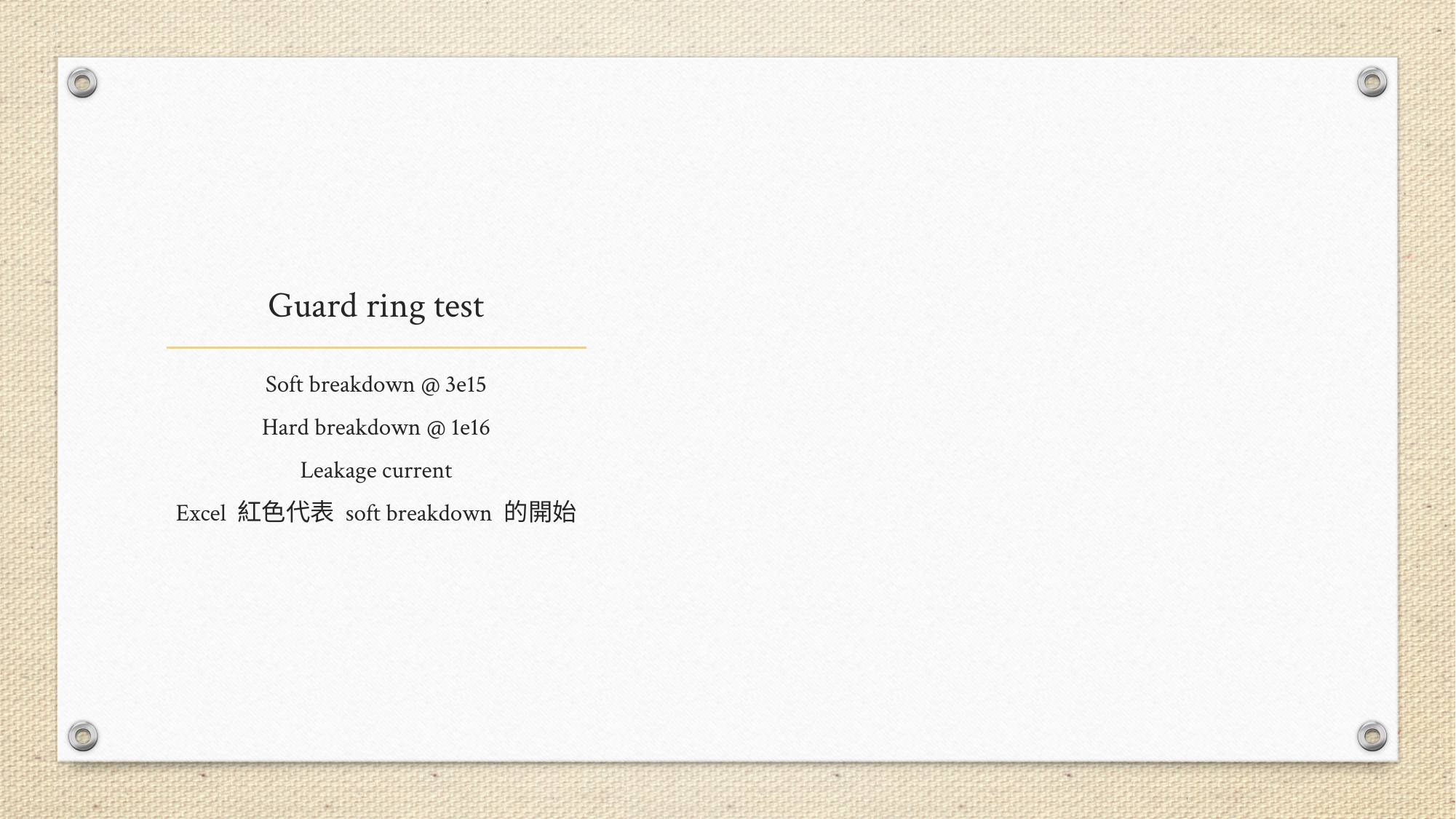

# Guard ring test
Soft breakdown @ 3e15
Hard breakdown @ 1e16
Leakage current
Excel 紅色代表 soft breakdown 的開始